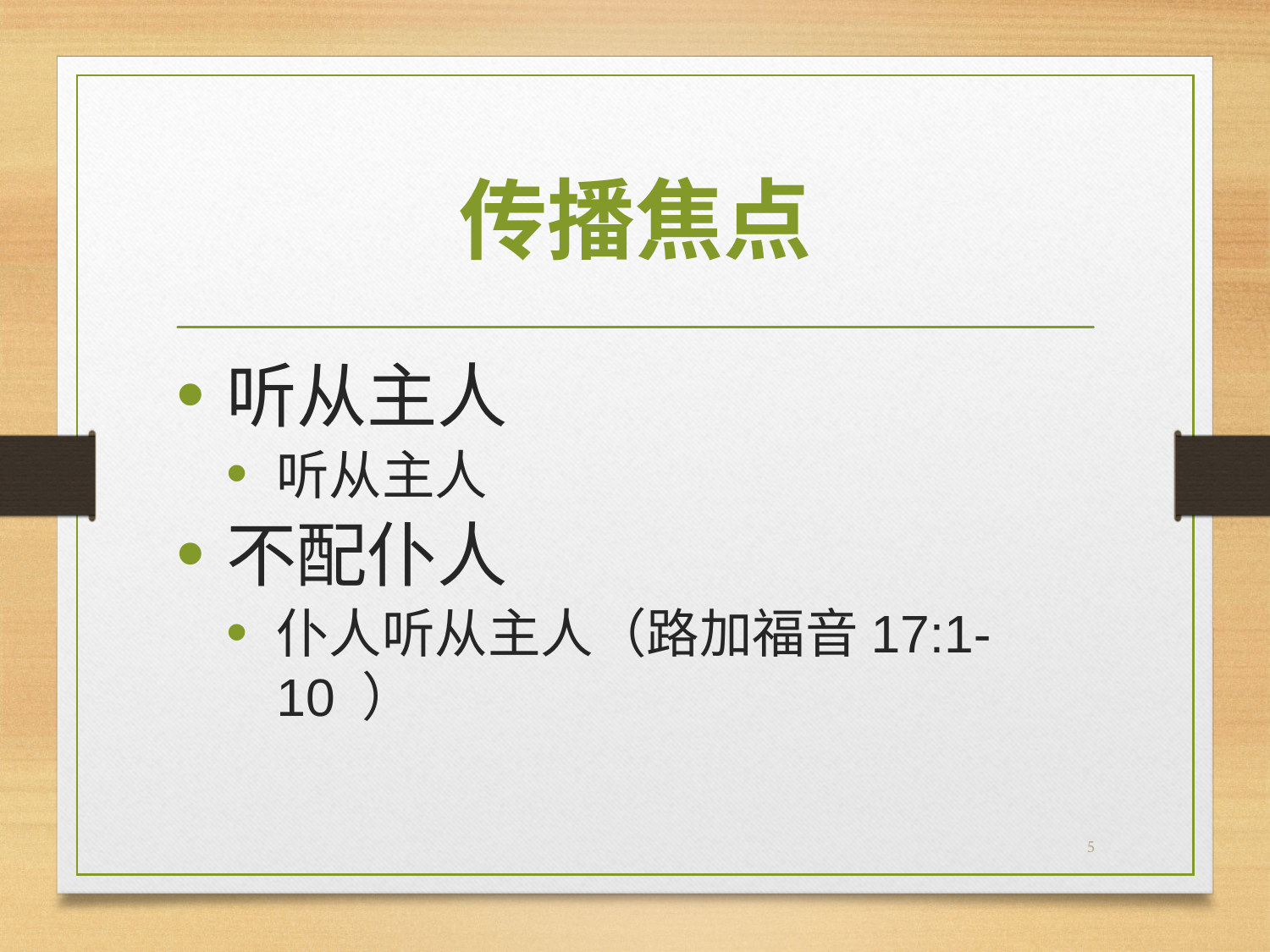

# 传播焦点
听从主人
听从主人
不配仆人
仆人听从主人（路加福音17:1-10 ）

5